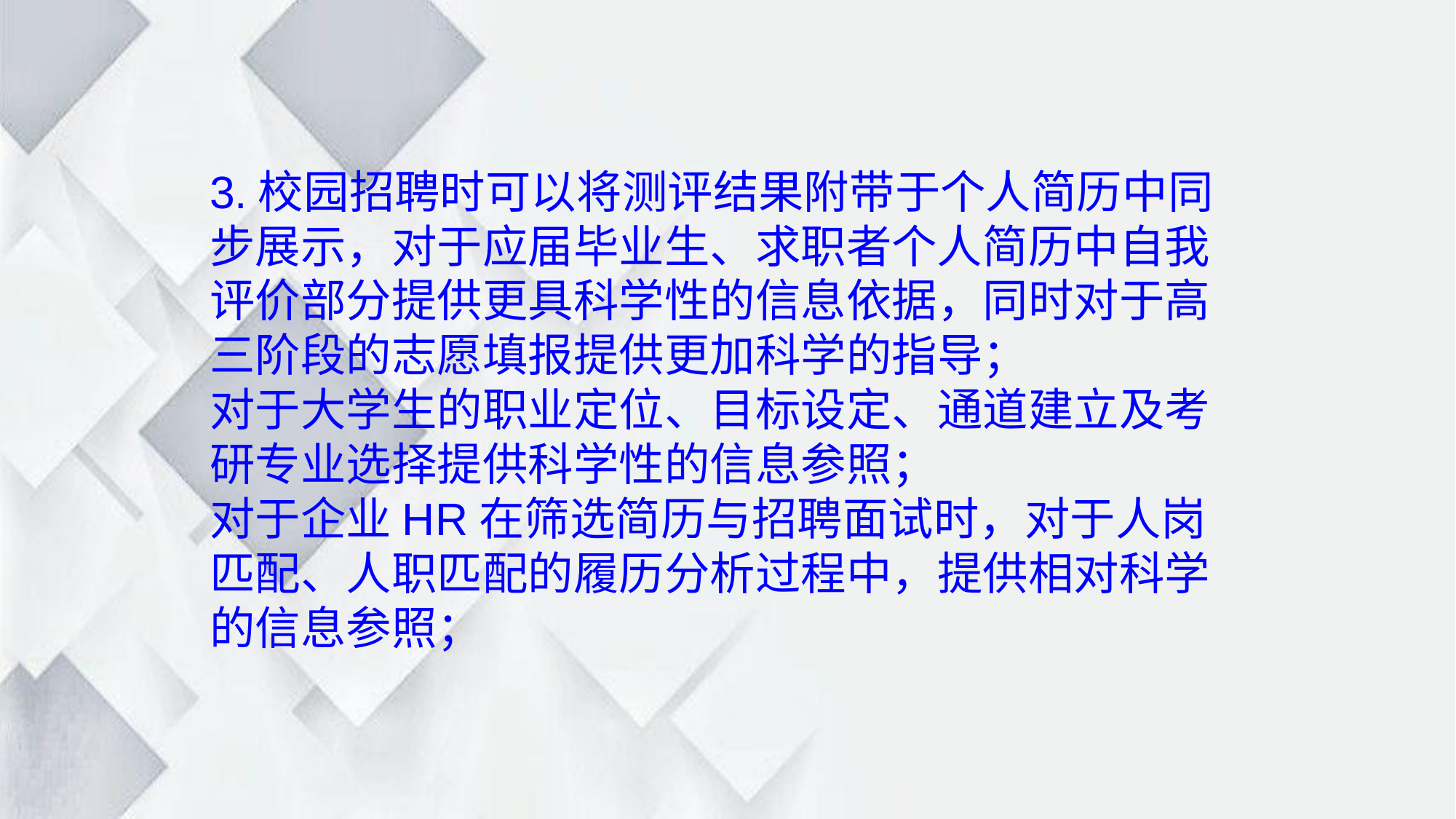

3.校园招聘时可以将测评结果附带于个人简历中同步展示，对于应届毕业生、求职者个人简历中自我评价部分提供更具科学性的信息依据，同时对于高三阶段的志愿填报提供更加科学的指导；
对于大学生的职业定位、目标设定、通道建立及考研专业选择提供科学性的信息参照；
对于企业HR在筛选简历与招聘面试时，对于人岗匹配、人职匹配的履历分析过程中，提供相对科学的信息参照；